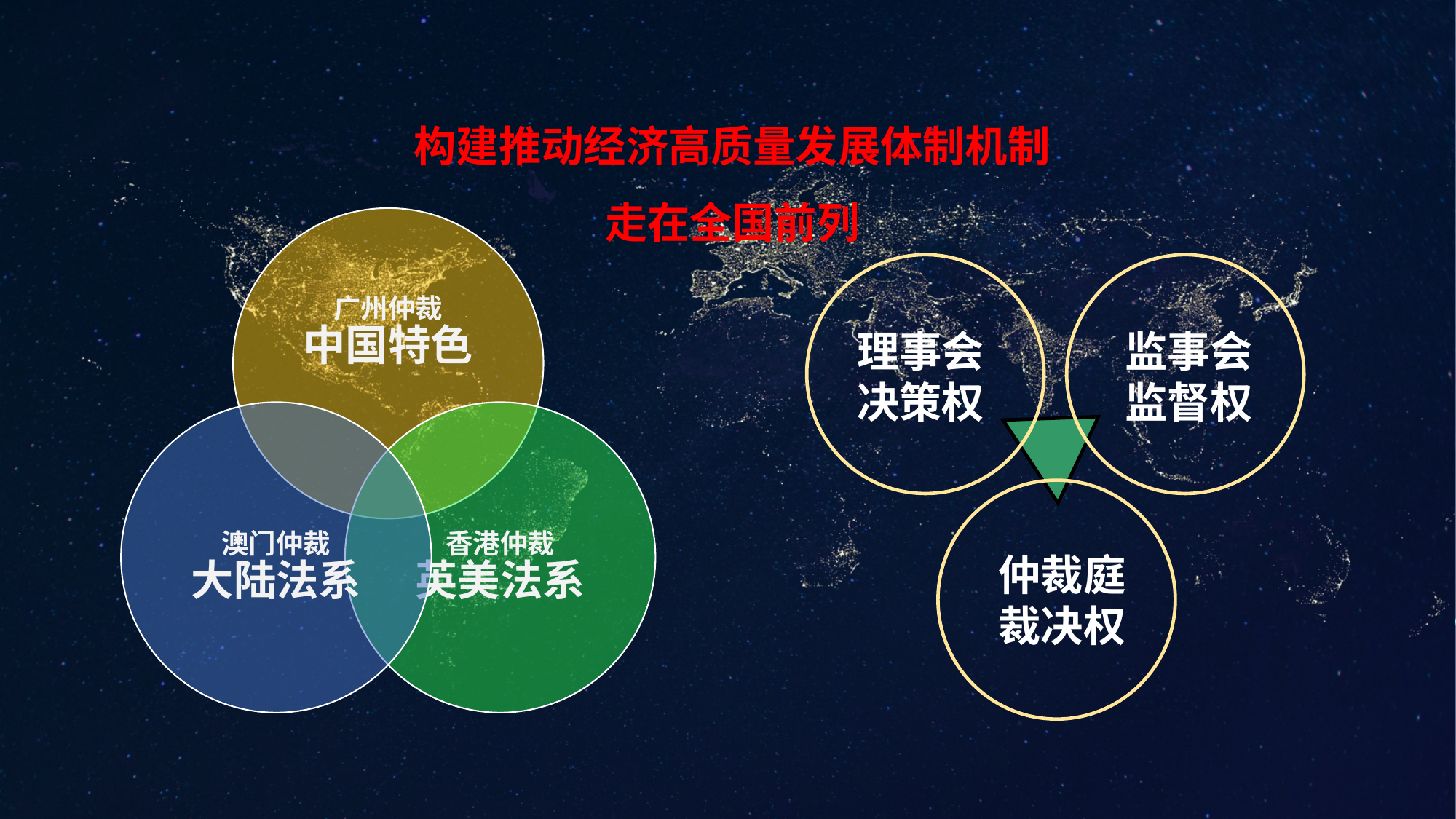

构建推动经济高质量发展体制机制
走在全国前列
广州仲裁
中国特色
香港仲裁
英美法系
澳门仲裁
大陆法系

监事会
监督权
理事会
决策权

仲裁庭
裁决权